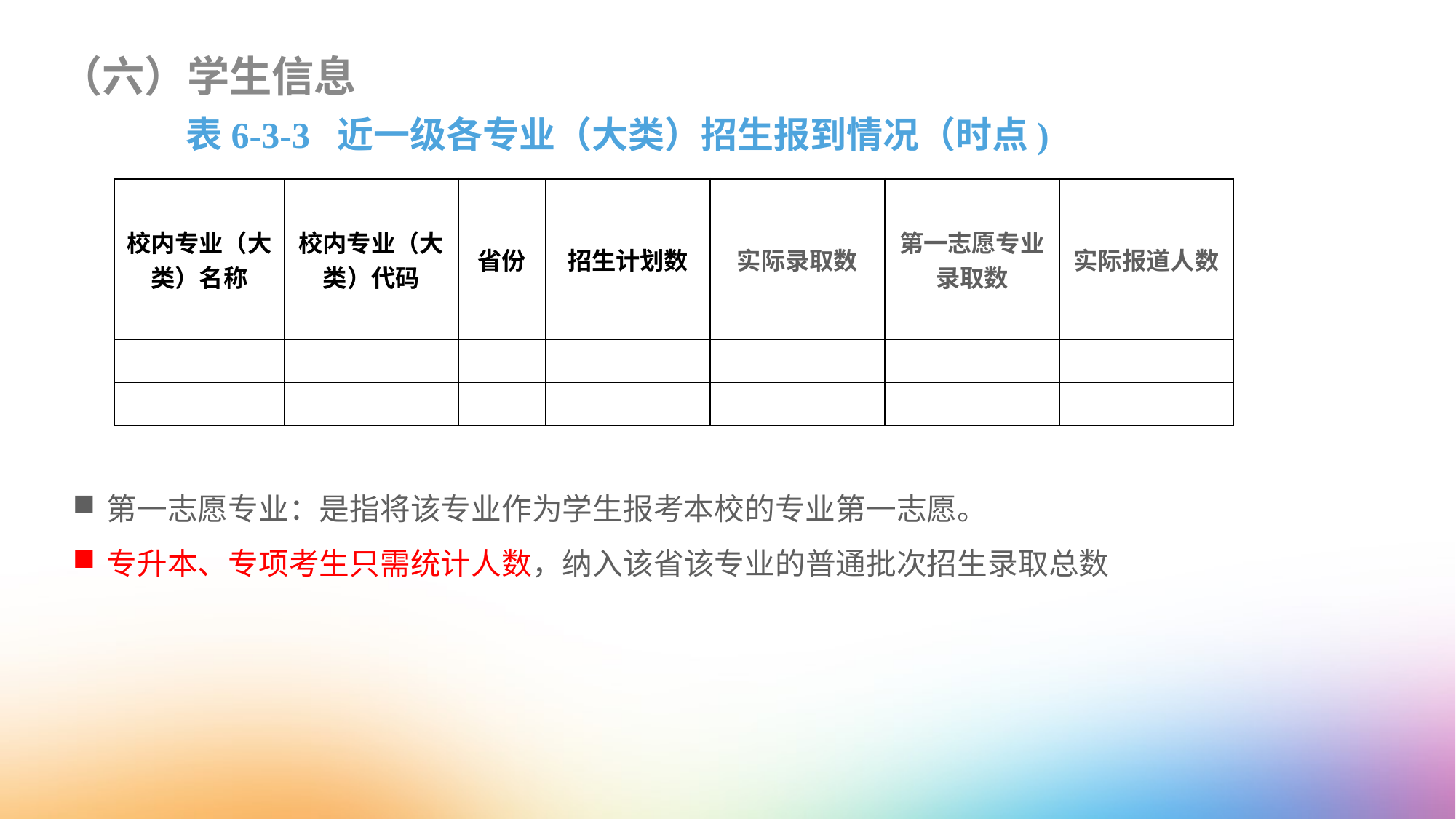

（六）学生信息
表6-3-3  近一级各专业（大类）招生报到情况（时点)
| 校内专业（大类）名称 | 校内专业（大类）代码 | 省份 | 招生计划数 | 实际录取数 | 第一志愿专业录取数 | 实际报道人数 |
| --- | --- | --- | --- | --- | --- | --- |
|  |  |  |  |  |  |  |
|  |  |  |  |  |  |  |
第一志愿专业：是指将该专业作为学生报考本校的专业第一志愿。
专升本、专项考生只需统计人数，纳入该省该专业的普通批次招生录取总数